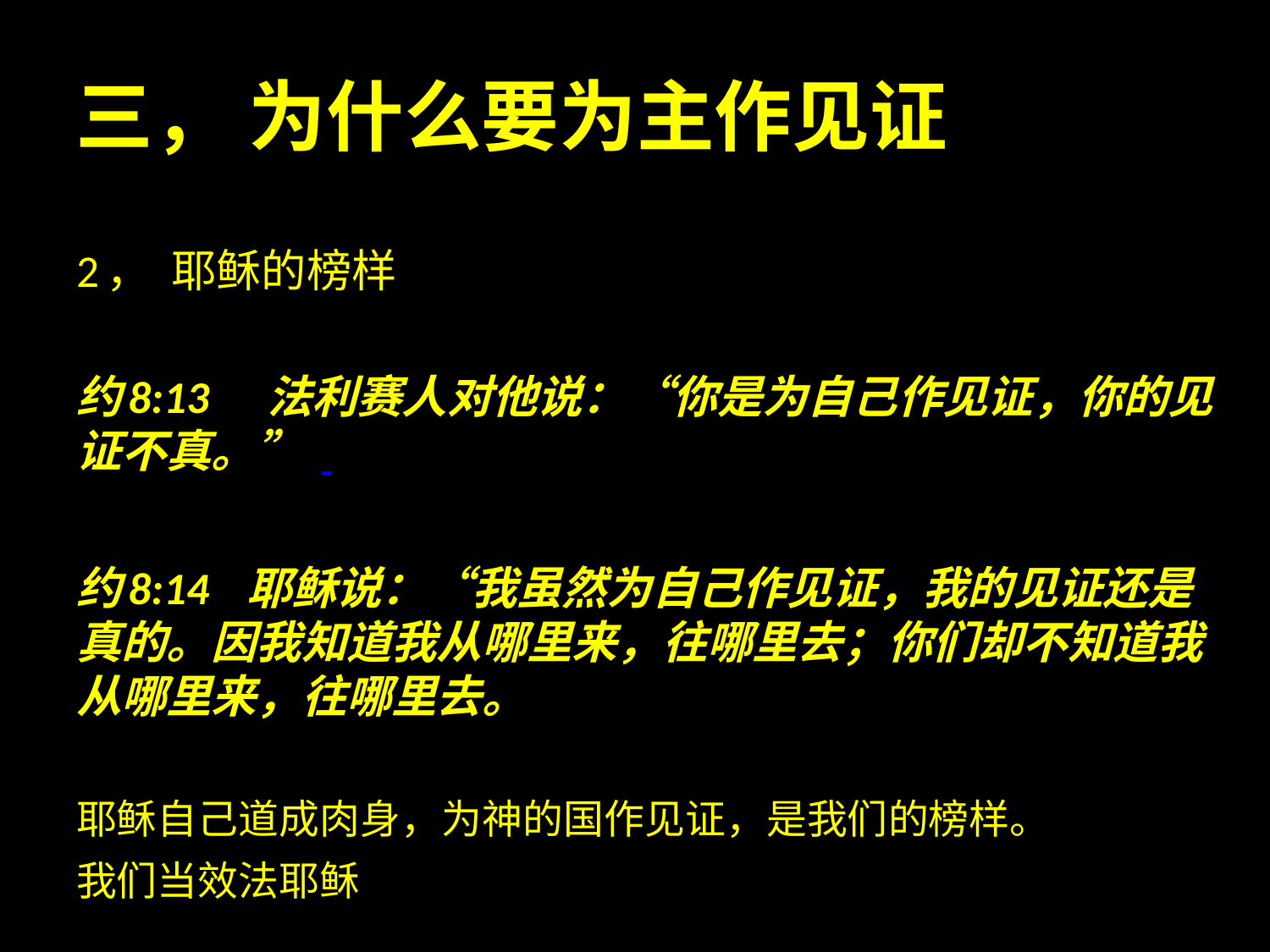

三， 为什么要为主作见证

2，  耶稣的榜样

约8:13     法利赛人对他说：“你是为自己作见证，你的见证不真。”

约8:14   耶稣说：“我虽然为自己作见证，我的见证还是真的。因我知道我从哪里来，往哪里去；你们却不知道我从哪里来，往哪里去。

耶稣自己道成肉身，为神的国作见证，是我们的榜样。
我们当效法耶稣